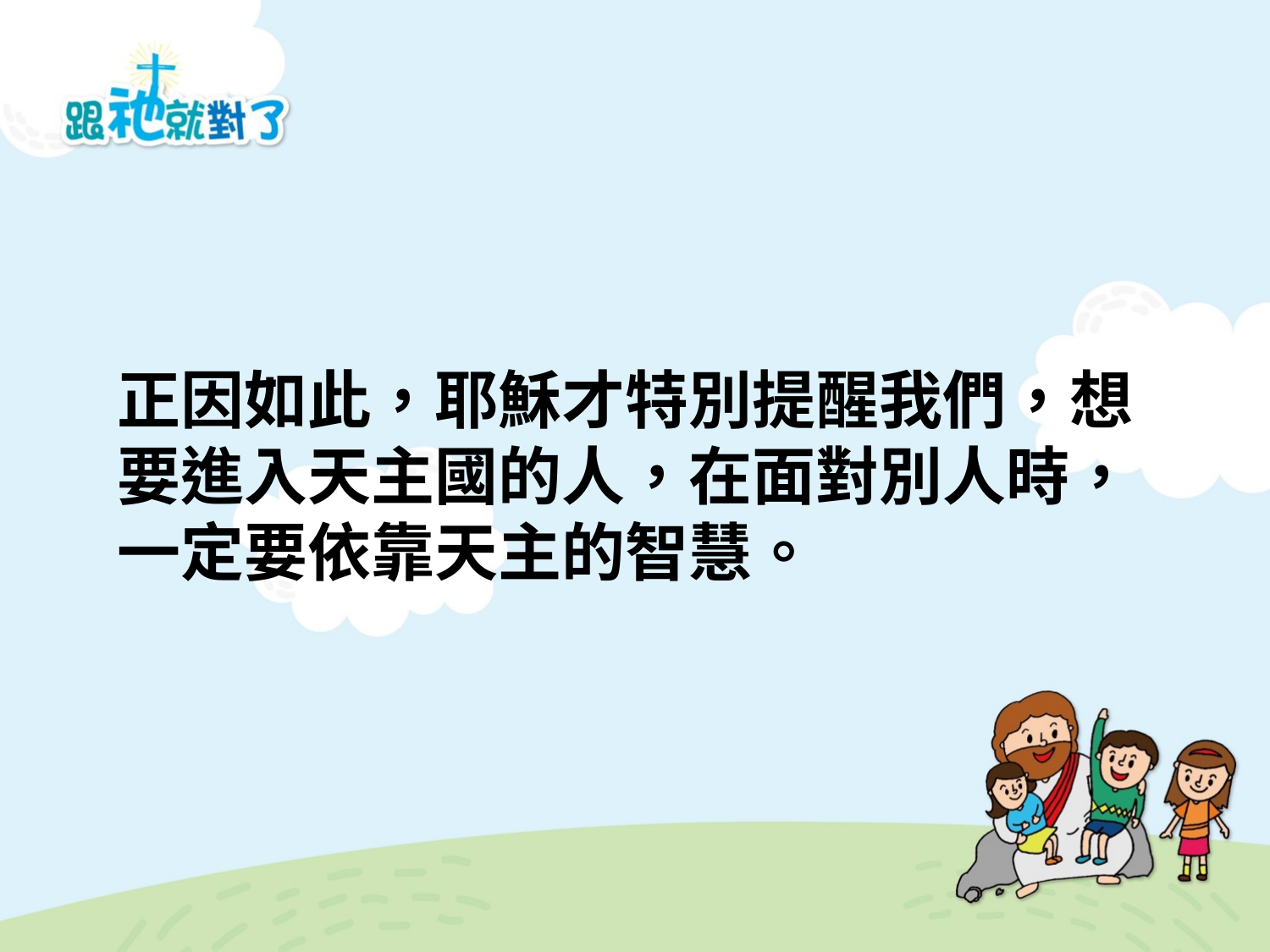

正因如此，耶穌才特別提醒我們，想要進入天主國的人，在面對別人時，一定要依靠天主的智慧。